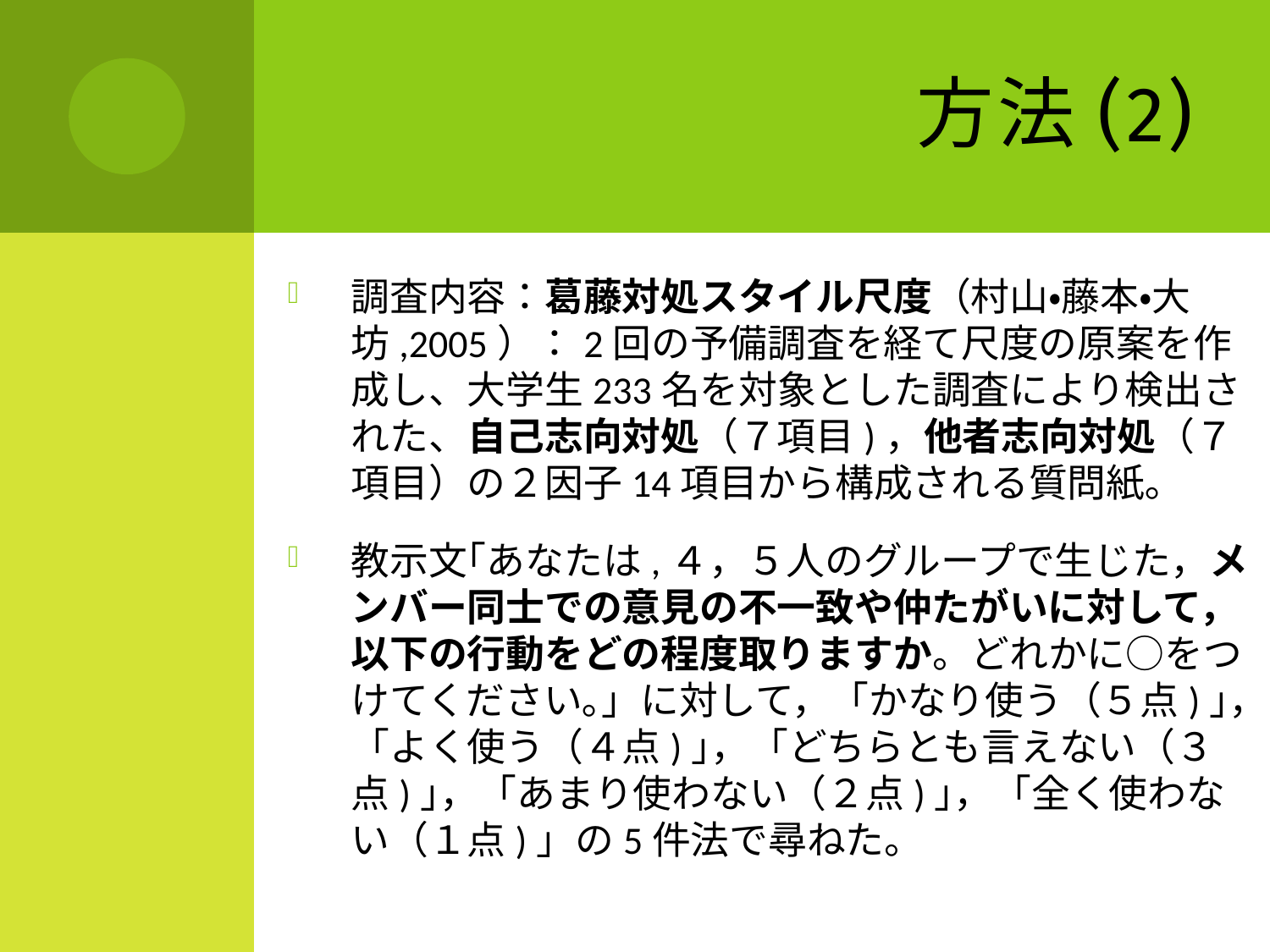

# 方法(2)
調査内容：葛藤対処スタイル尺度（村山・藤本・大坊,2005）：2回の予備調査を経て尺度の原案を作成し、大学生233名を対象とした調査により検出された、自己志向対処（７項目)，他者志向対処（７項目）の２因子14項目から構成される質問紙｡
教示文｢あなたは,４，５人のグループで生じた，メンバー同士での意見の不一致や仲たがいに対して，以下の行動をどの程度取りますか。どれかに○をつけてください｡」に対して，「かなり使う（５点)｣，「よく使う（４点)｣，「どちらとも言えない（３点)｣，「あまり使わない（２点)｣，「全く使わない（１点)」の5件法で尋ねた。